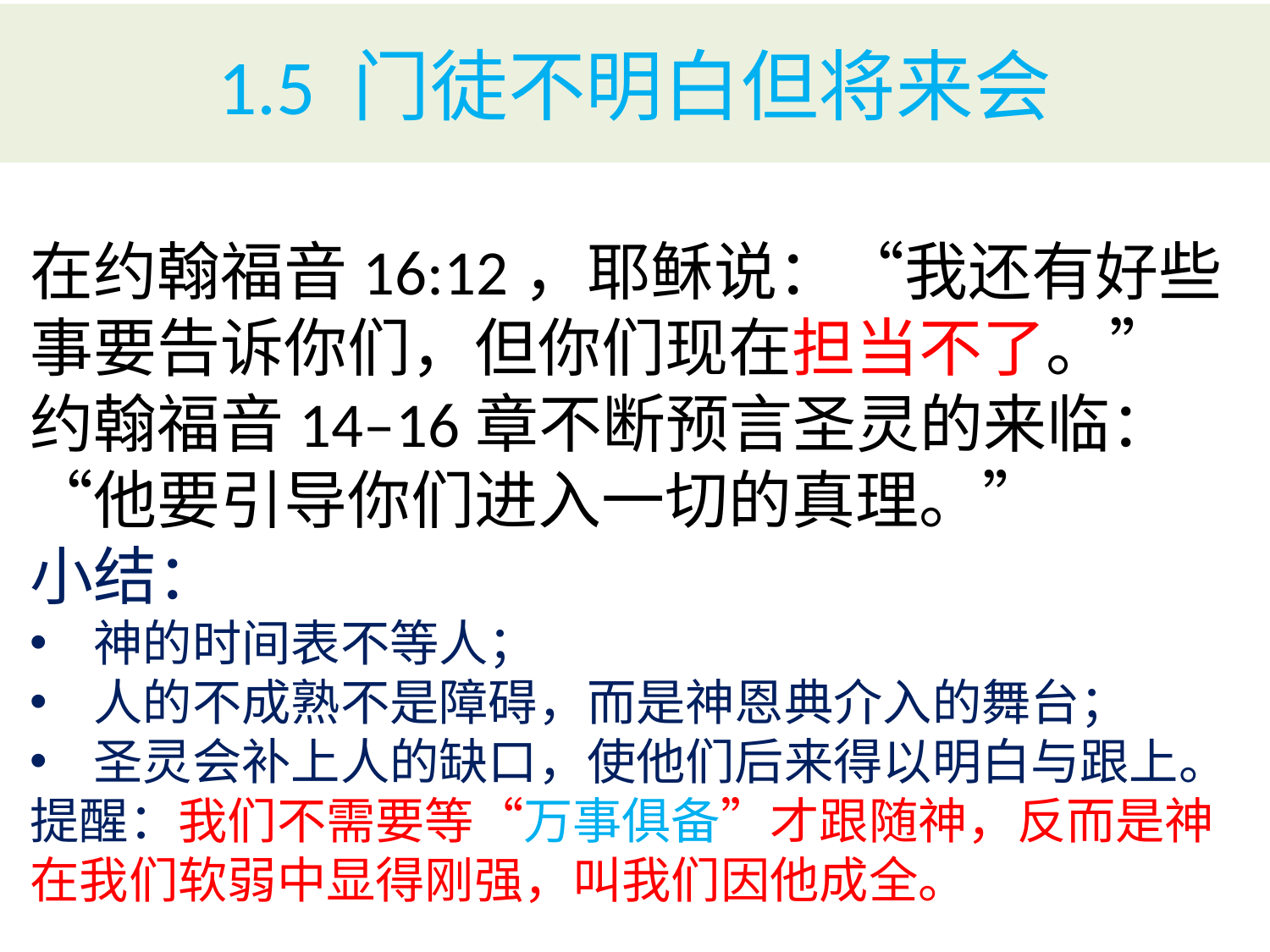

# 1.5 门徒不明白但将来会
在约翰福音16:12，耶稣说：“我还有好些事要告诉你们，但你们现在担当不了。”
约翰福音14–16章不断预言圣灵的来临：“他要引导你们进入一切的真理。”
小结：
神的时间表不等人；
人的不成熟不是障碍，而是神恩典介入的舞台；
圣灵会补上人的缺口，使他们后来得以明白与跟上。
提醒：我们不需要等“万事俱备”才跟随神，反而是神在我们软弱中显得刚强，叫我们因他成全。